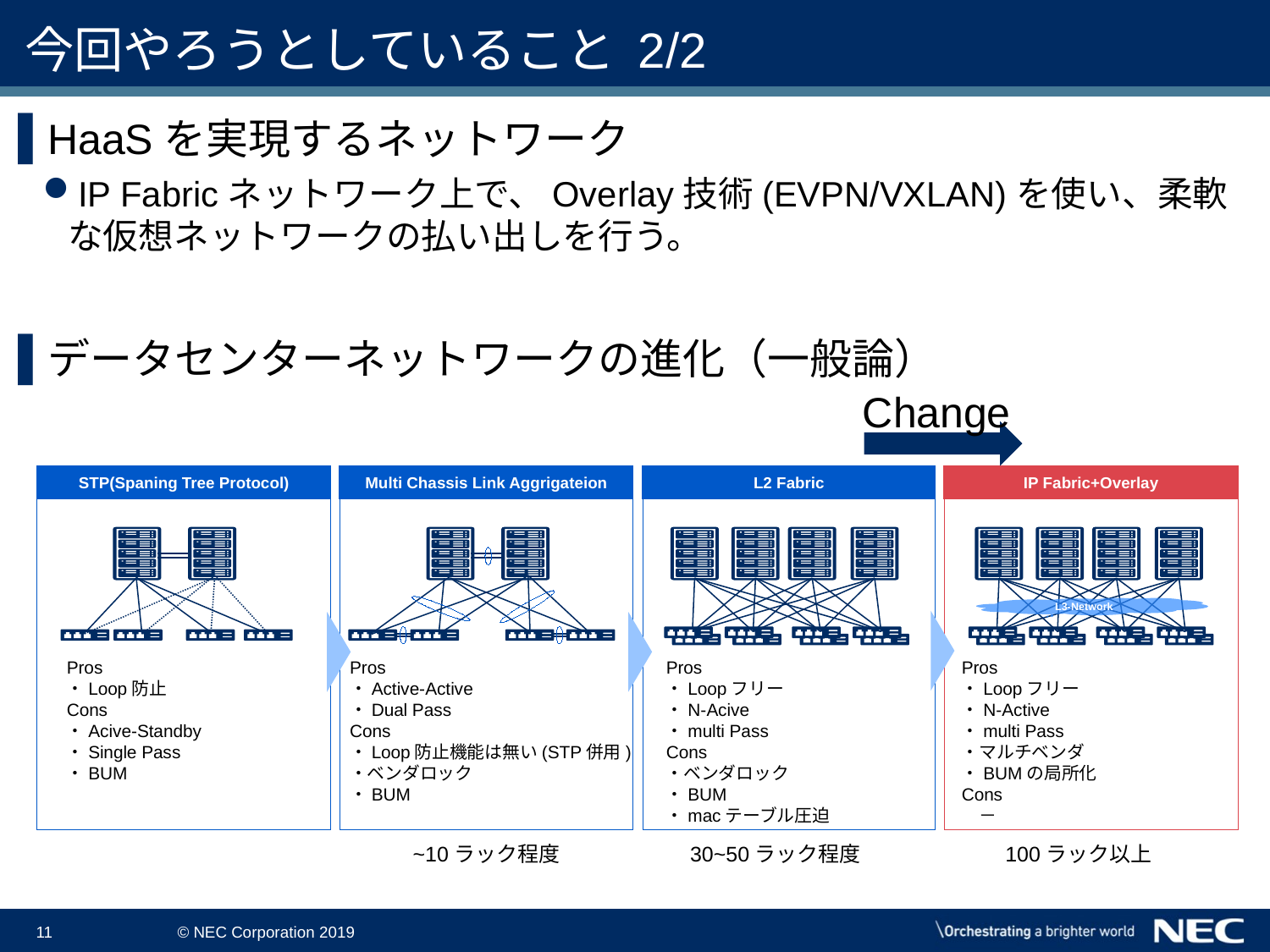

# 今回やろうとしていること 2/2
HaaSを実現するネットワーク
IP Fabricネットワーク上で、Overlay技術(EVPN/VXLAN)を使い、柔軟な仮想ネットワークの払い出しを行う。

データセンターネットワークの進化（一般論）

Change

STP(Spaning Tree Protocol)
Multi Chassis Link Aggrigateion
L2 Fabric
IP Fabric+Overlay

L3-Network

Pros
・Loopフリー
・N-Acive
・multi Pass
Cons
・ベンダロック
・BUM
・macテーブル圧迫
Pros
・Loop防止
Cons
・Acive-Standby
・Single Pass
・BUM
Pros
・Active-Active
・Dual Pass
Cons
・Loop防止機能は無い(STP併用)
・ベンダロック
・BUM
Pros
・Loopフリー
・N-Active
・multi Pass
・マルチベンダ
・BUMの局所化
Cons
　－
~10ラック程度
30~50ラック程度
100ラック以上